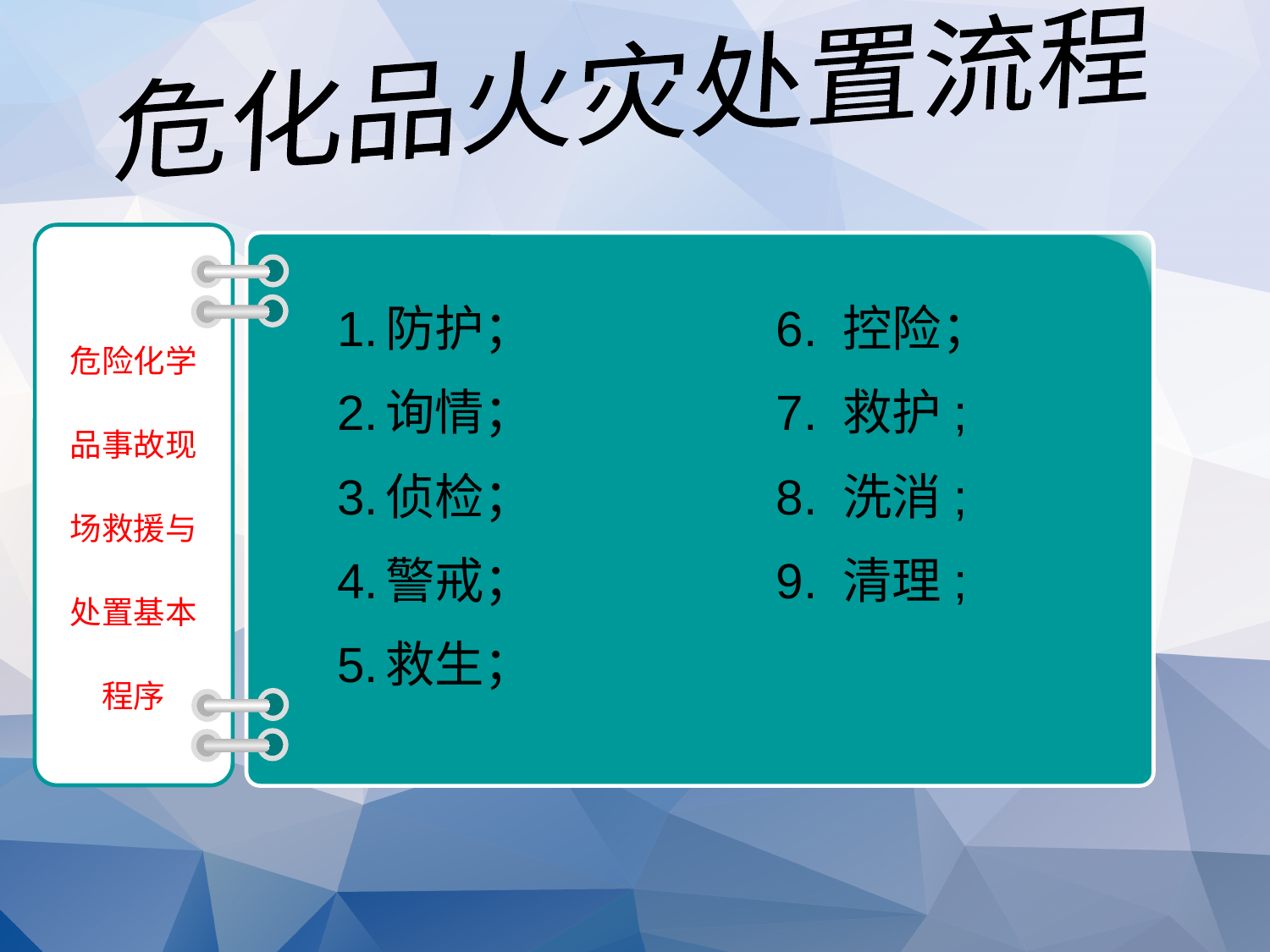

危化品火灾处置流程

危险化学
品事故现
场救援与
处置基本
程序

防护；                     6. 控险；
询情；                     7. 救护;
侦检；                     8. 洗消;
警戒；                     9. 清理;
救生；